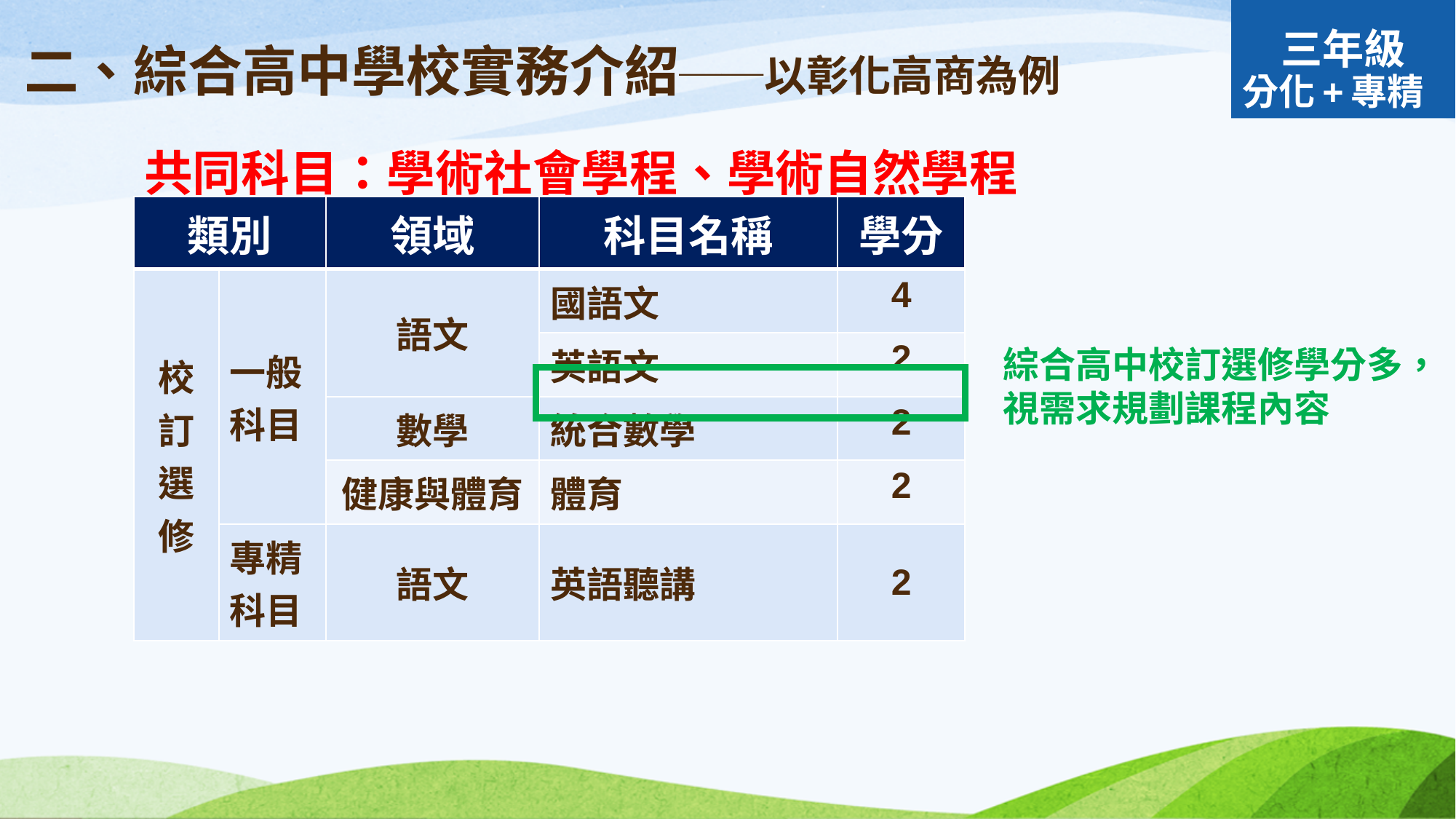

# 二、綜合高中學校實務介紹──以彰化高商為例
三年級
分化+專精
共同科目：學術社會學程、學術自然學程
| 類別 |  | 領域 | 科目名稱 | 學分 |
| --- | --- | --- | --- | --- |
| 校訂選修 | 一般科目 | 語文 | 國語文 | 4 |
|  |  |  | 英語文 | 2 |
|  |  | 數學 | 統合數學 | 2 |
|  |  | 健康與體育 | 體育 | 2 |
|  | 專精科目 | 語文 | 英語聽講 | 2 |
綜合高中校訂選修學分多，視需求規劃課程內容